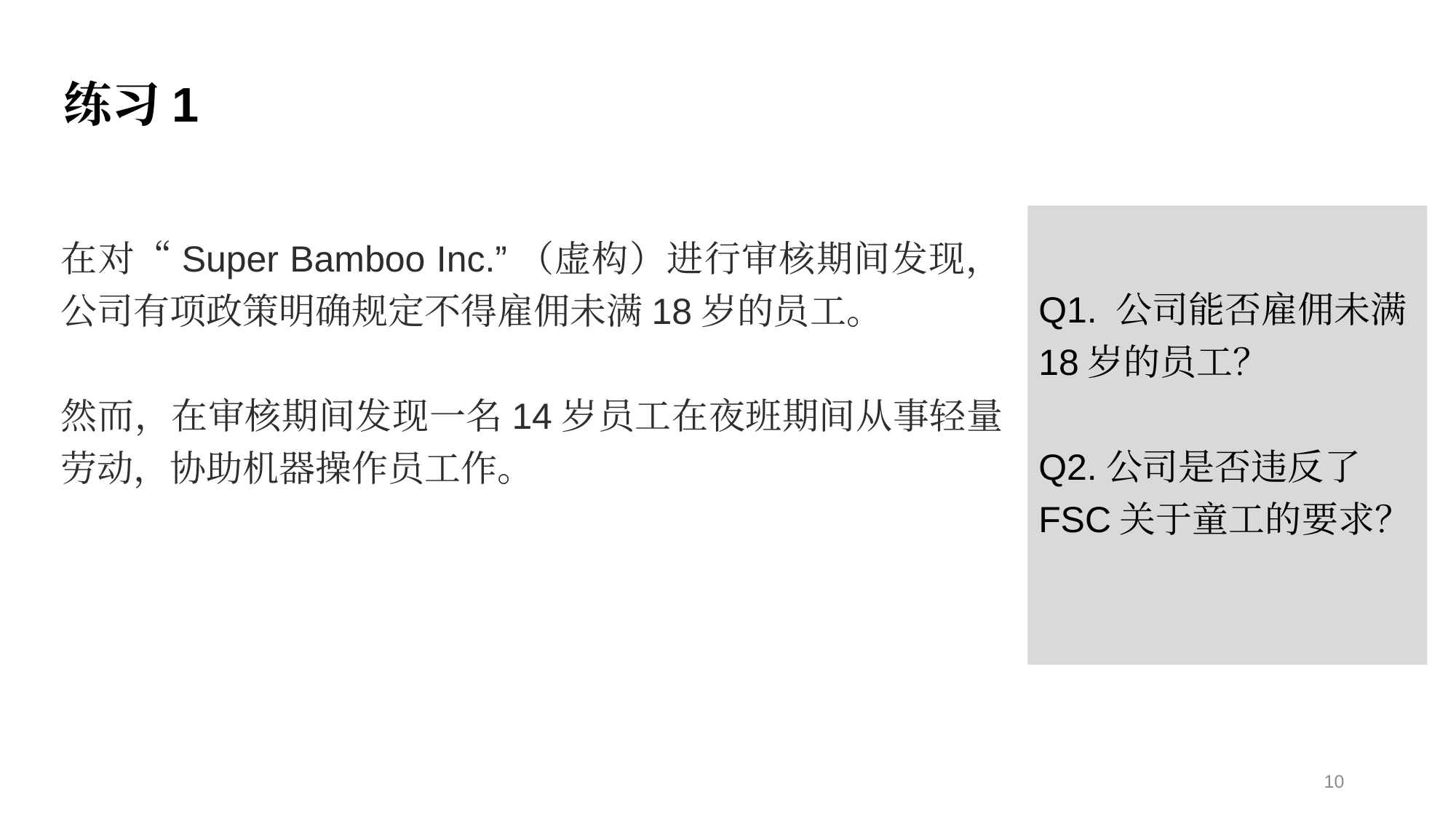

练习1
Q1. 公司能否雇佣未满18岁的员工？

Q2.公司是否违反了FSC关于童工的要求？

在对“Super Bamboo Inc.”（虚构）进行审核期间发现，公司有项政策明确规定不得雇佣未满18岁的员工。

然而，在审核期间发现一名14岁员工在夜班期间从事轻量劳动，协助机器操作员工作。
10